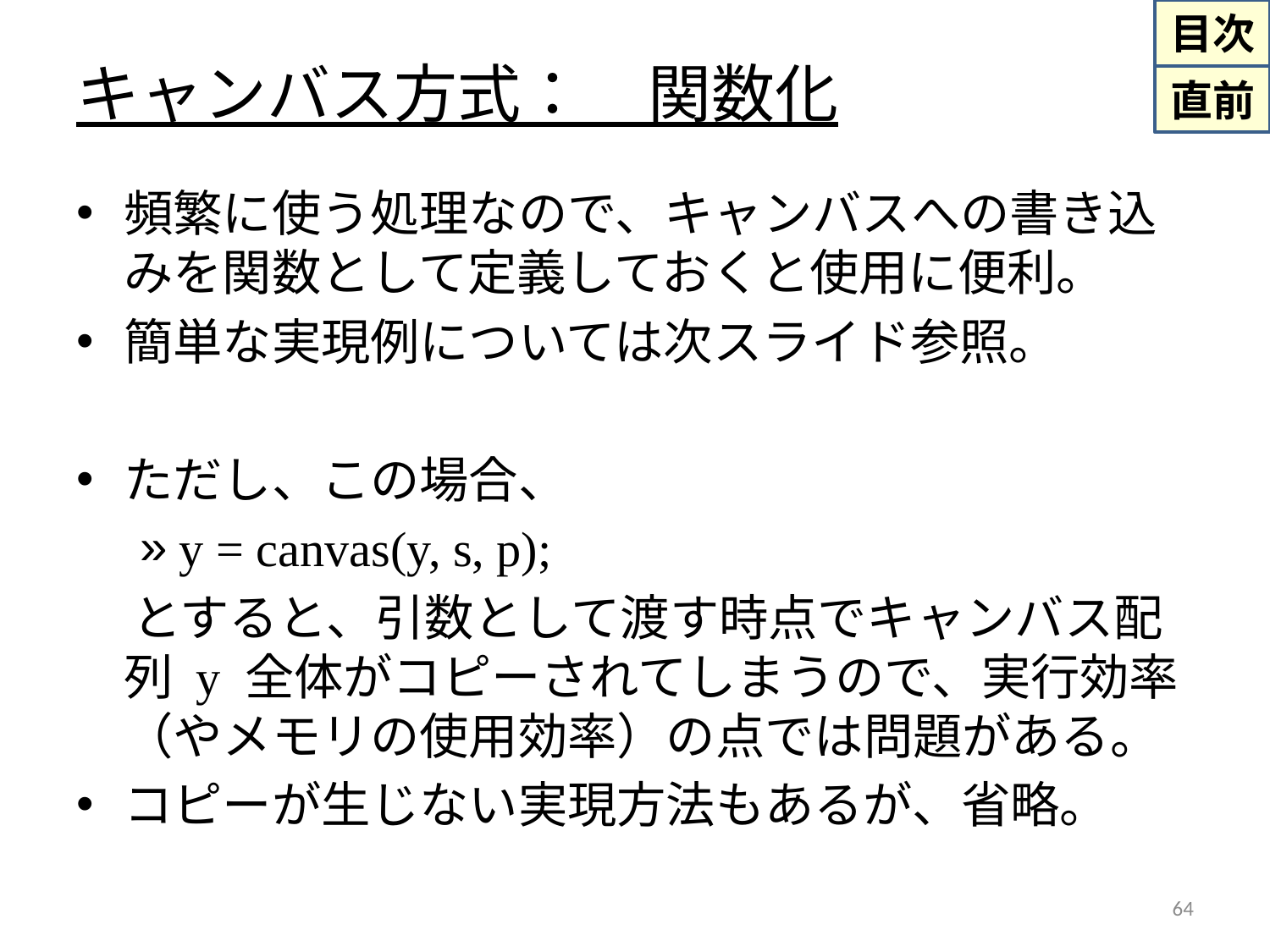

# キャンバス方式：　関数化
頻繁に使う処理なので、キャンバスへの書き込みを関数として定義しておくと使用に便利。
簡単な実現例については次スライド参照。

ただし、この場合、
y = canvas(y, s, p);
    とすると、引数として渡す時点でキャンバス配列 y 全体がコピーされてしまうので、実行効率（やメモリの使用効率）の点では問題がある。
コピーが生じない実現方法もあるが、省略。
64